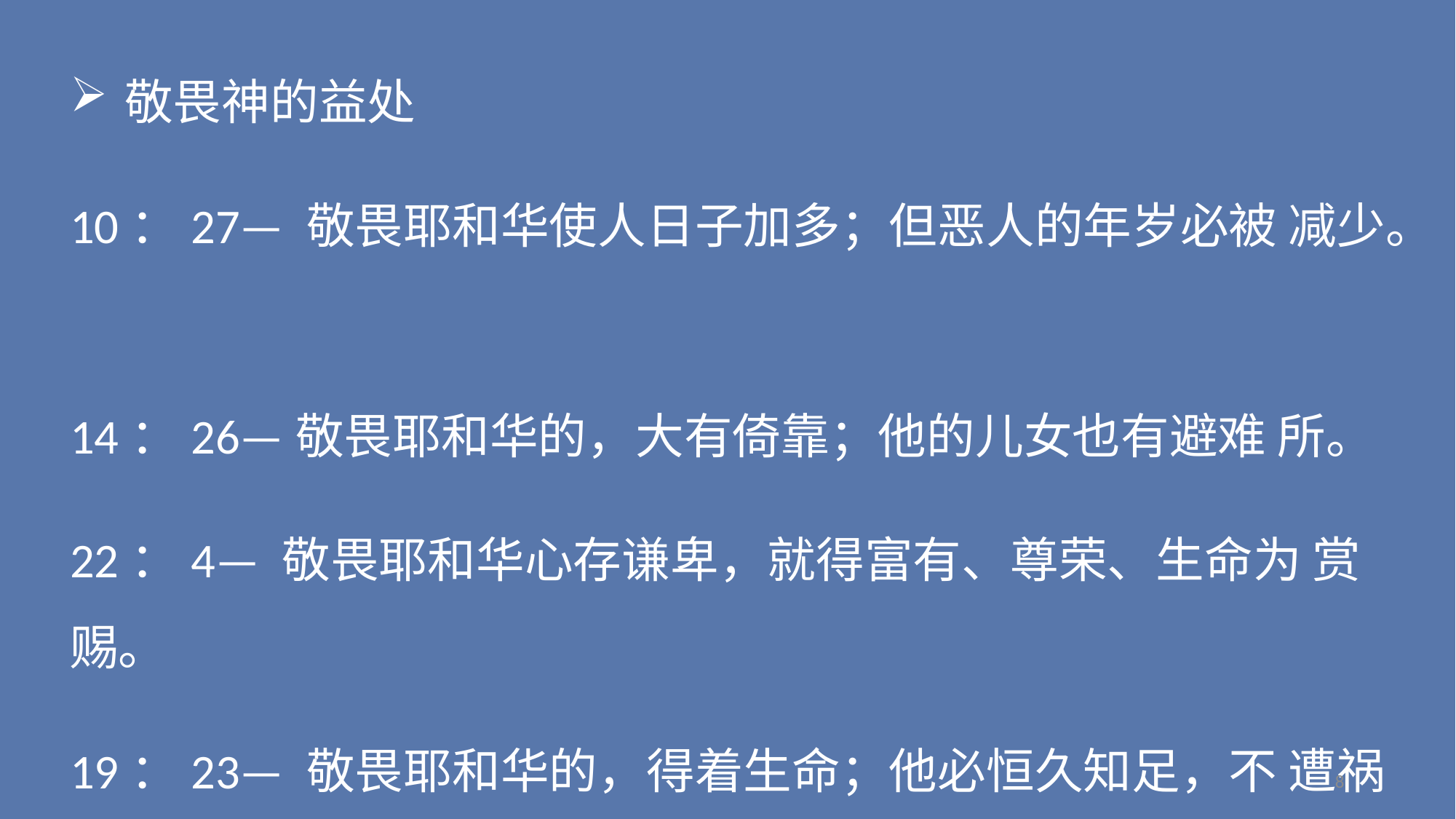

敬畏神的益处
10：27— 敬畏耶和华使人日子加多；但恶人的年岁必被 减少。
14：26—敬畏耶和华的，大有倚靠；他的儿女也有避难 所。
22：4— 敬畏耶和华心存谦卑，就得富有、尊荣、生命为 赏赐。
19：23— 敬畏耶和华的，得着生命；他必恒久知足，不 遭祸患。
8